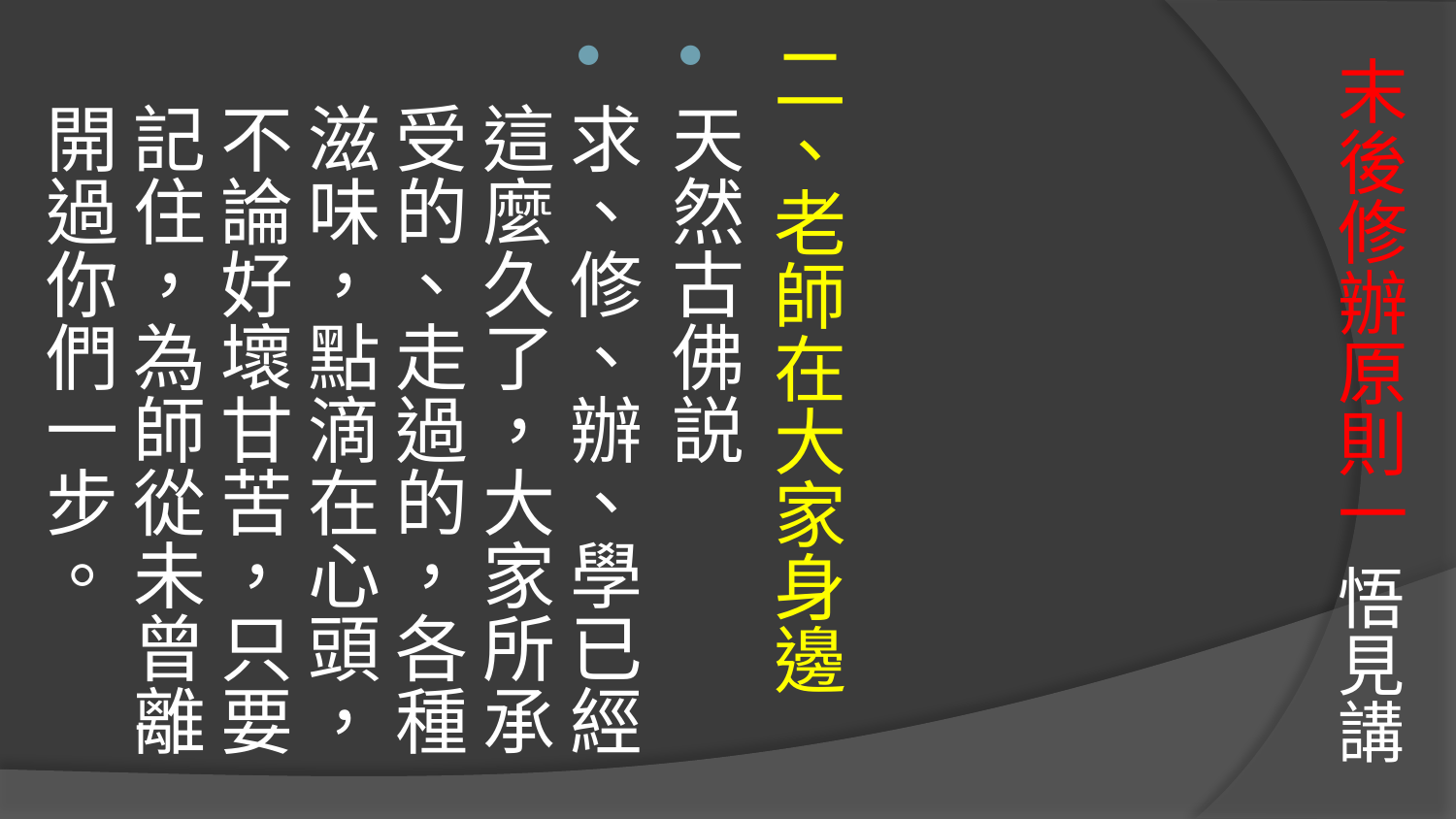

二、老師在大家身邊
天然古佛説
求、修、辦、學已經這麼久了，大家所承受的、走過的，各種滋味，點滴在心頭，不論好壞甘苦，只要記住，為師從未曾離開過你們一步。
# 末後修辦原則一 悟見講